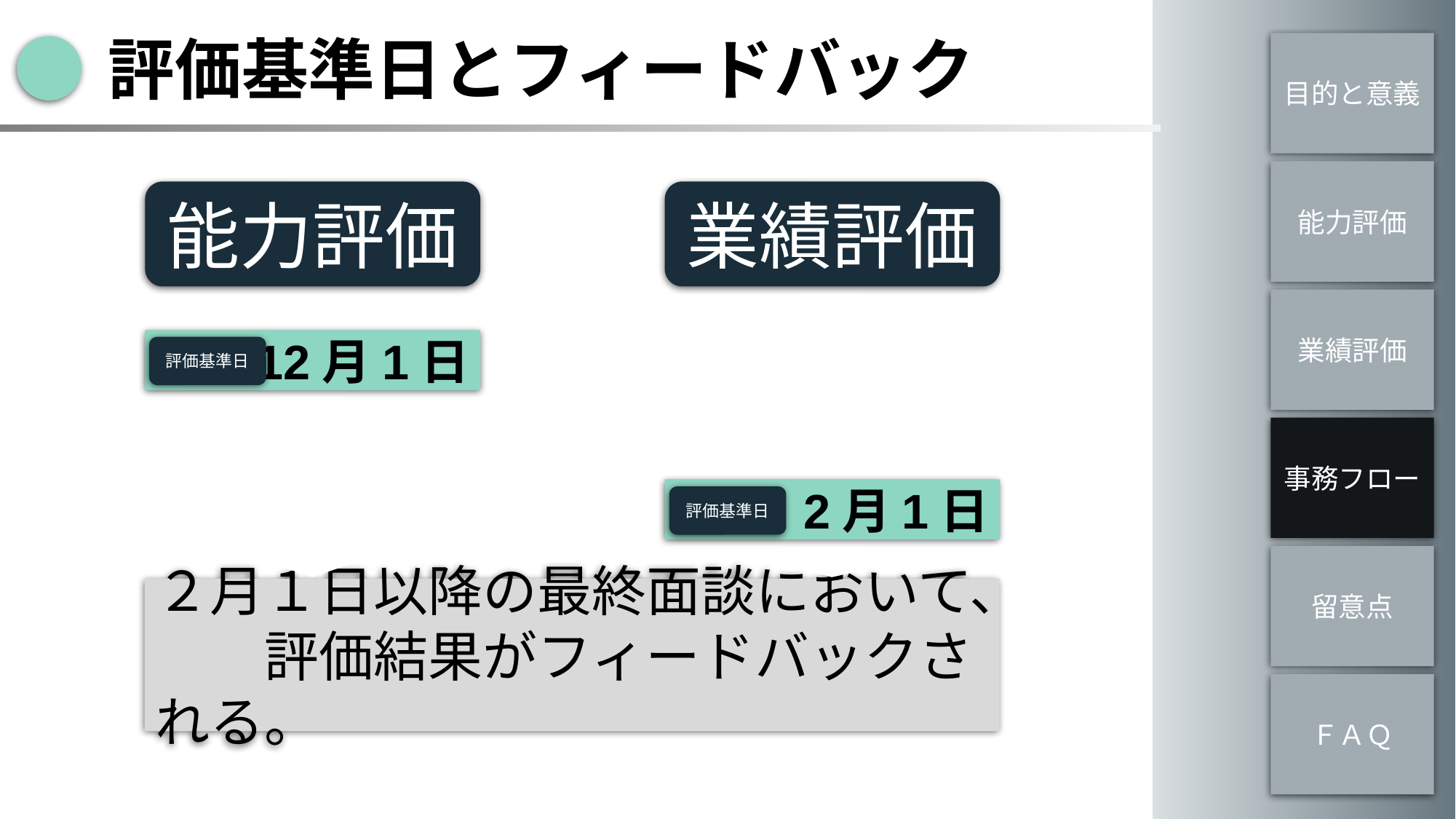

評価基準日とフィードバック
目的と意義

能力評価
能力評価
業績評価
業績評価

12月1日
評価基準日

事務フロー
2月1日
評価基準日
留意点

２月１日以降の最終面談において、
　　評価結果がフィードバックされる。
ＦＡＱ